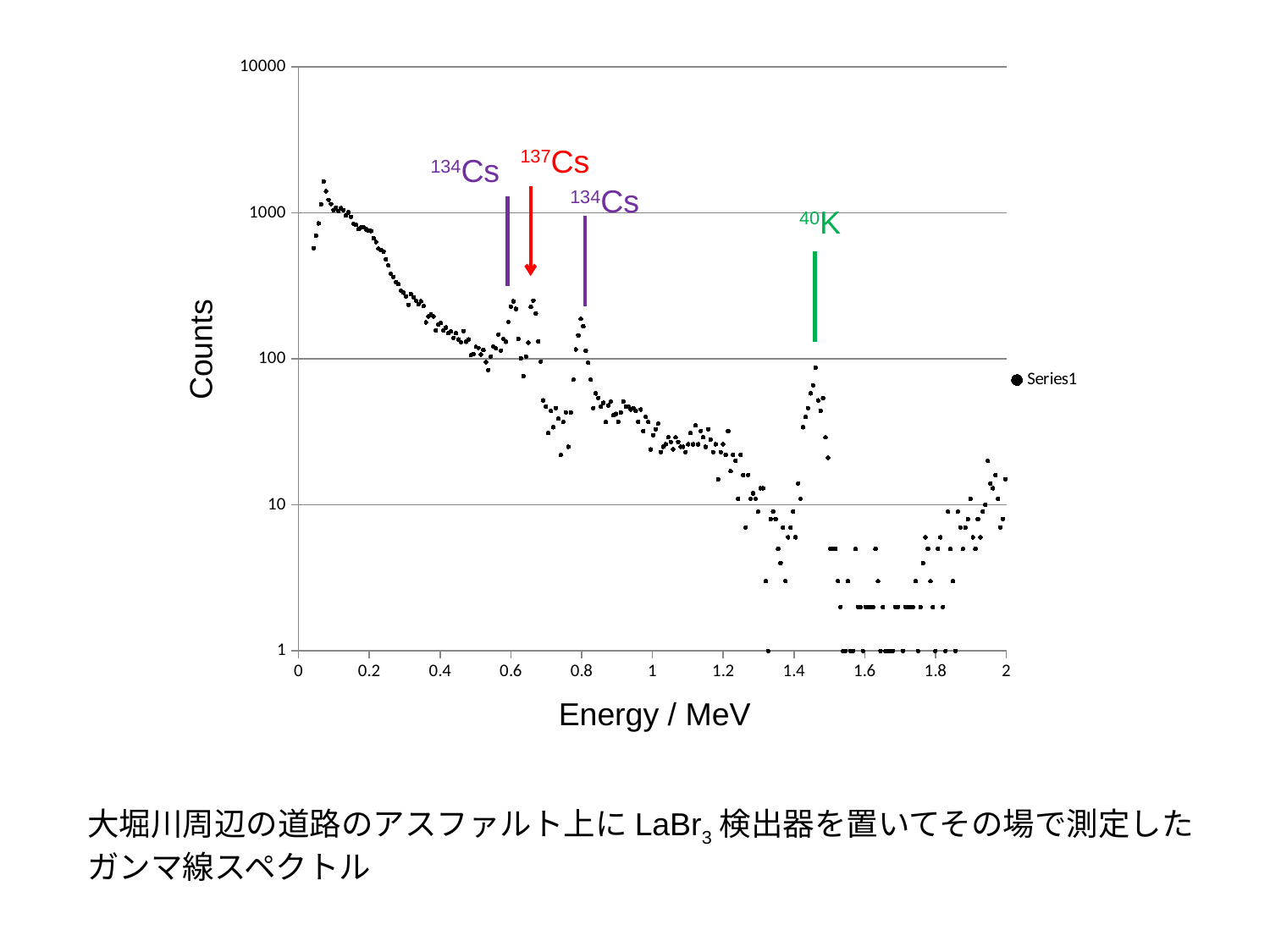

### Chart

| Category |  |
|---|---|
137Cs
134Cs
134Cs
40K
Counts
Energy / MeV
大堀川周辺の道路のアスファルト上にLaBr3検出器を置いてその場で測定したガンマ線スペクトル